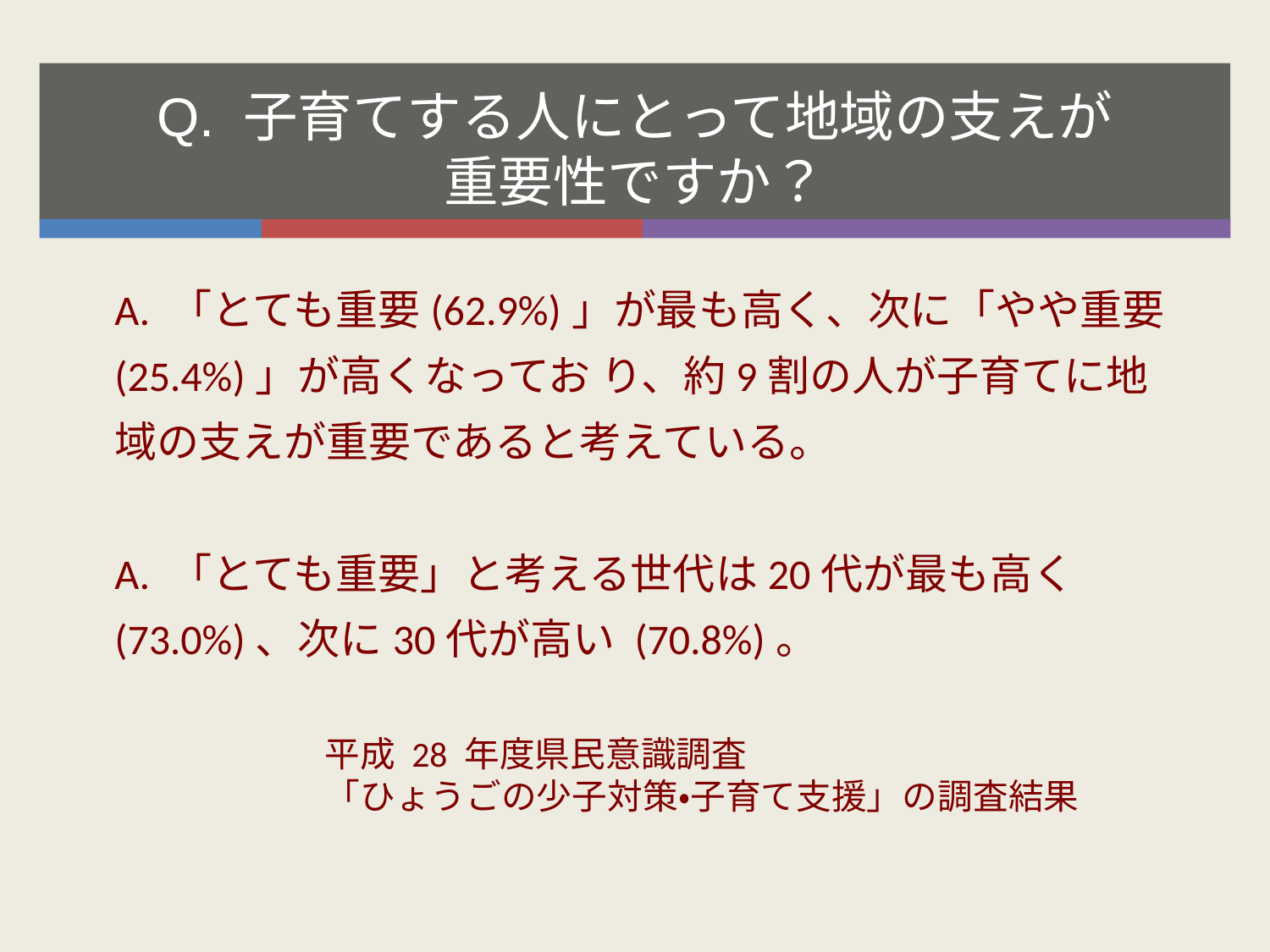

# Q. 子育てする人にとって地域の支えが 重要性ですか？
A. 「とても重要(62.9%)」が最も高く、次に「やや重要(25.4%)」が高くなってお り、約9割の人が子育てに地域の支えが重要であると考えている。

A. 「とても重要」と考える世代は20代が最も高く(73.0%)、次に30代が高い (70.8%)。
平成 28 年度県民意識調査
「ひょうごの少子対策・子育て支援」の調査結果